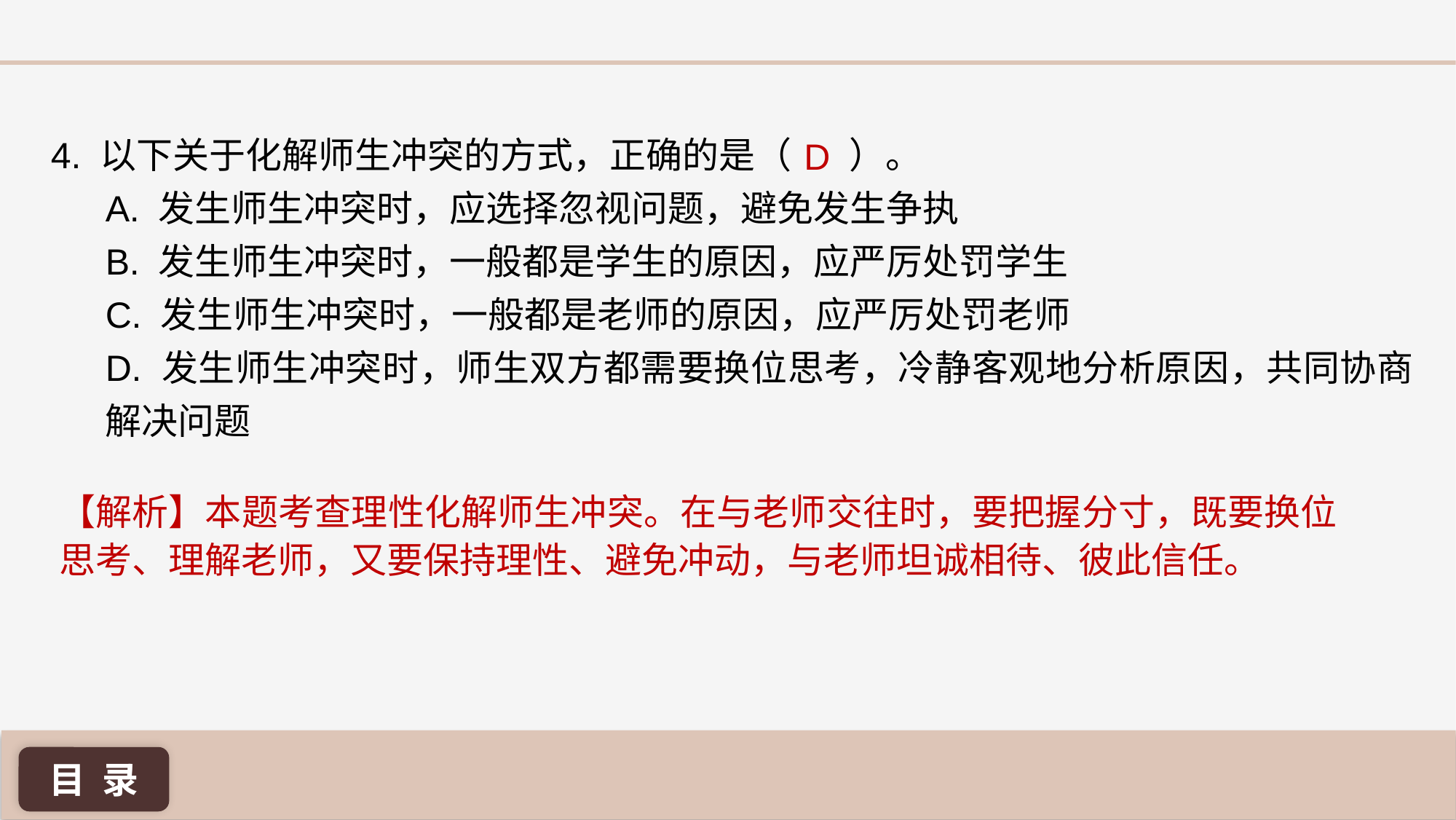

D
4. 以下关于化解师生冲突的方式，正确的是（       ）。
A. 发生师生冲突时，应选择忽视问题，避免发生争执
B. 发生师生冲突时，一般都是学生的原因，应严厉处罚学生
C. 发生师生冲突时，一般都是老师的原因，应严厉处罚老师
D. 发生师生冲突时，师生双方都需要换位思考，冷静客观地分析原因，共同协商解决问题
【解析】本题考查理性化解师生冲突。在与老师交往时，要把握分寸，既要换位思考、理解老师，又要保持理性、避免冲动，与老师坦诚相待、彼此信任。